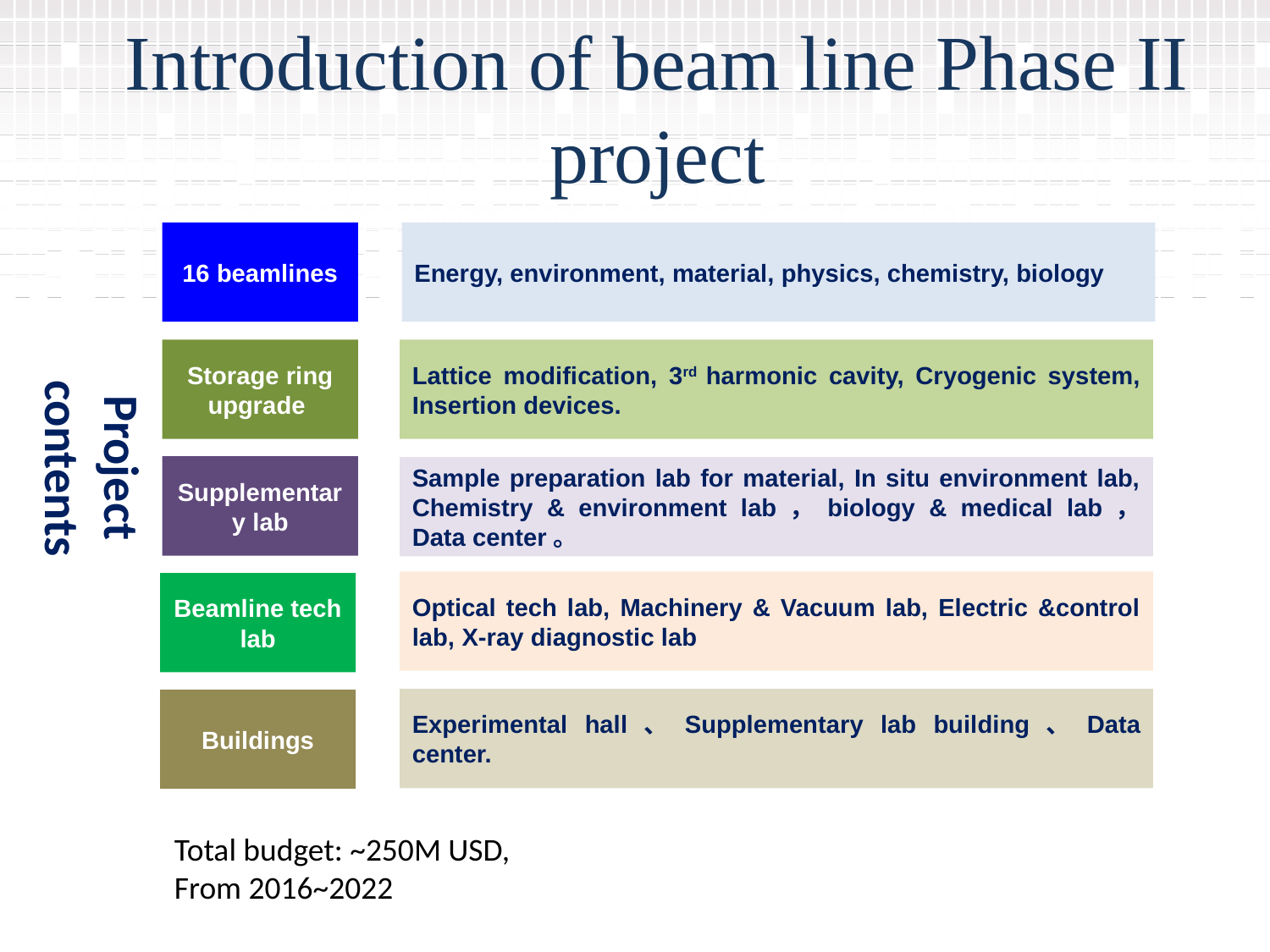

# Introduction of beam line Phase II project
16条光束线站
16 beamlines
Energy, environment, material, physics, chemistry, biology
Storage ring upgrade
Lattice modification, 3rd harmonic cavity, Cryogenic system, Insertion devices.
Supplementary lab
Sample preparation lab for material, In situ environment lab, Chemistry & environment lab，biology & medical lab， Data center。
Optical tech lab, Machinery & Vacuum lab, Electric &control lab, X-ray diagnostic lab
Beamline tech lab
Experimental hall、Supplementary lab building、Data center.
Buildings
Project contents
Total budget: ~250M USD,
From 2016~2022